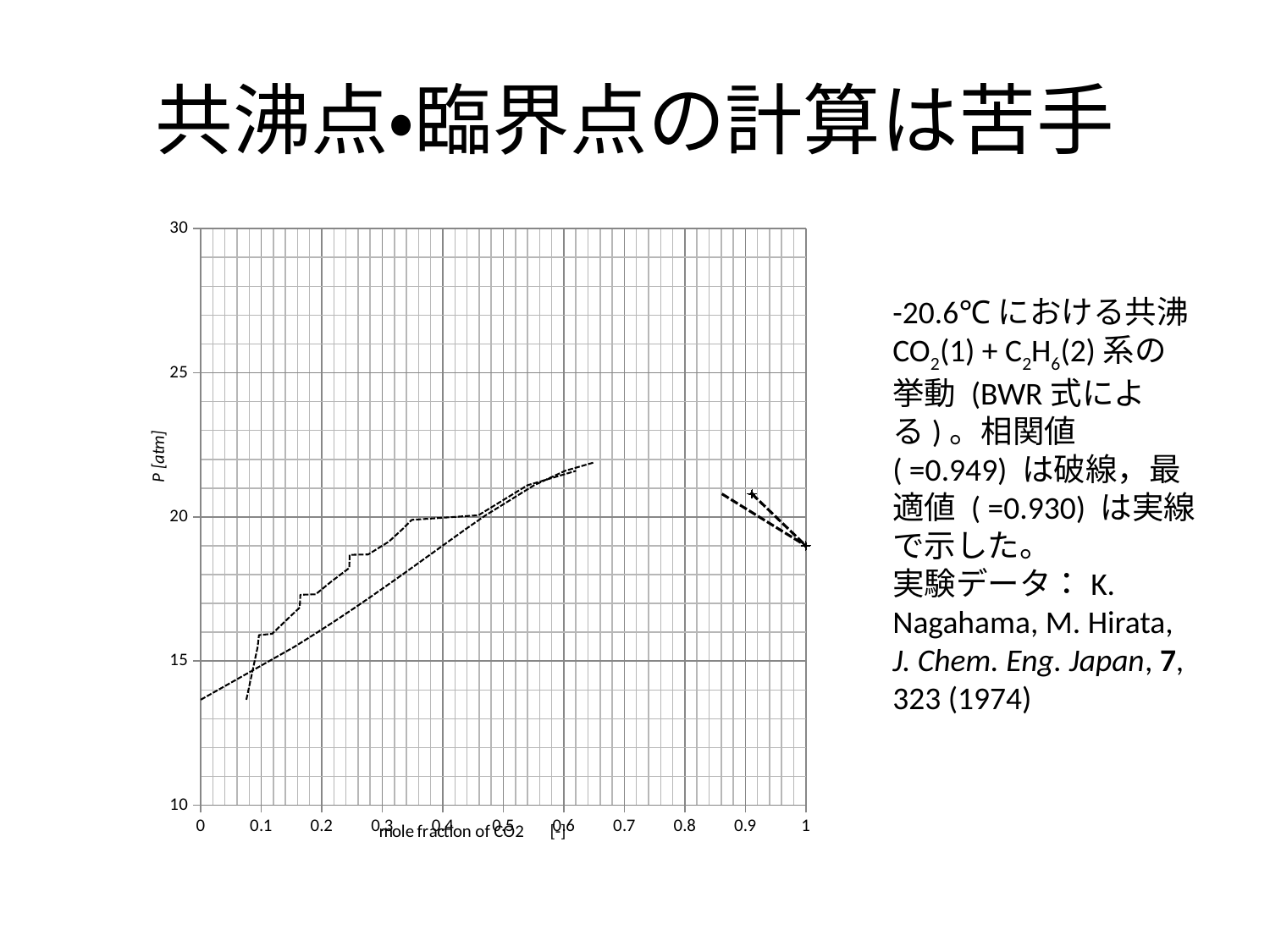

# 共沸点・臨界点の計算は苦手

### Chart

| Category |  |  |  |  |  |  |  |  |  |  |
|---|---|---|---|---|---|---|---|---|---|---|
-20.6℃における共沸CO2(1) + C2H6(2)系の挙動 (BWR式による)。相関値( =0.949) は破線，最適値 ( =0.930) は実線で示した。
実験データ：K. Nagahama, M. Hirata, J. Chem. Eng. Japan, 7, 323 (1974)